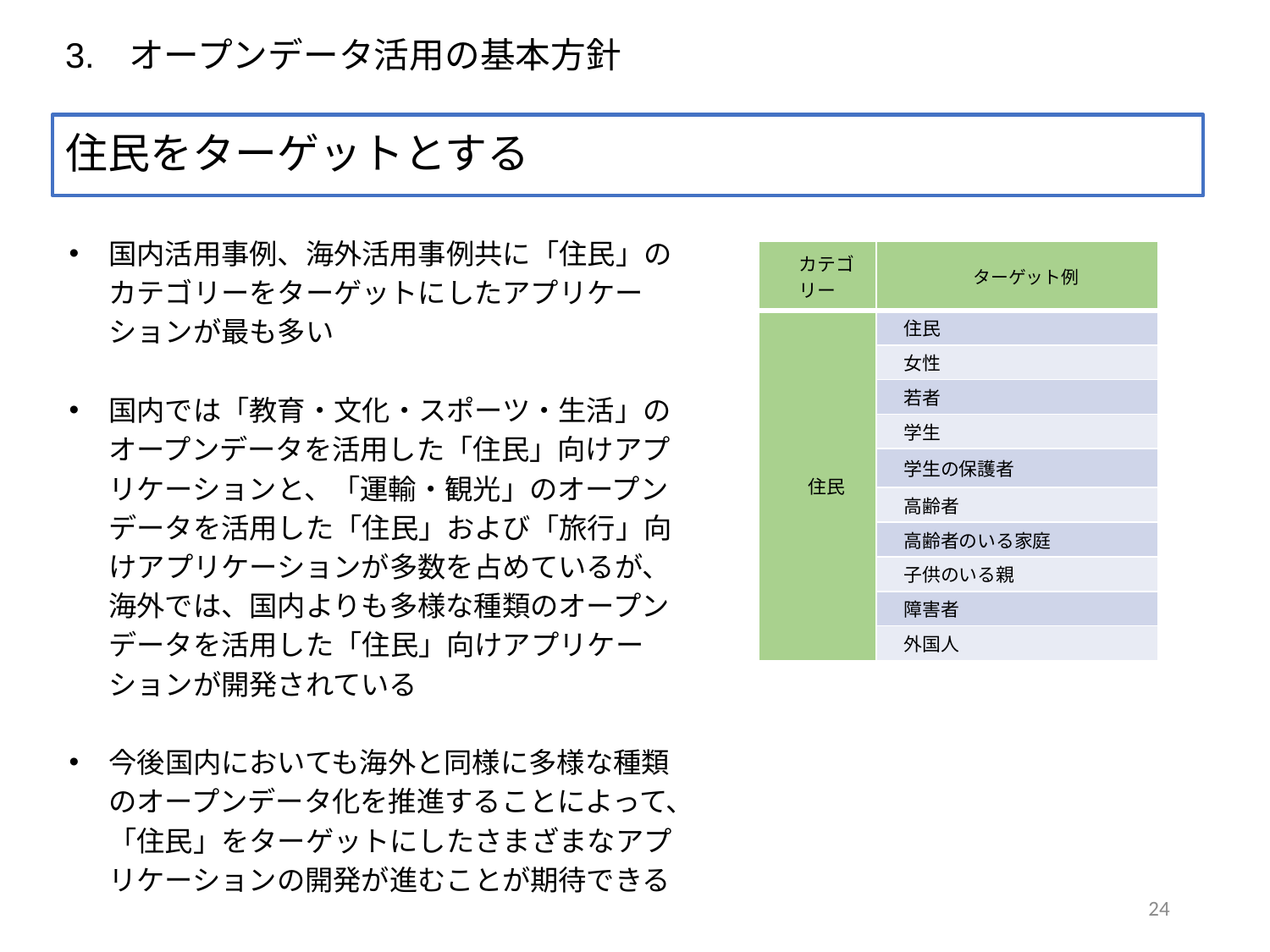

# オープンデータ活用の基本方針
住民をターゲットとする
国内活用事例、海外活用事例共に「住民」のカテゴリーをターゲットにしたアプリケーションが最も多い

国内では「教育・文化・スポーツ・生活」のオープンデータを活用した「住民」向けアプリケーションと、「運輸・観光」のオープンデータを活用した「住民」および「旅行」向けアプリケーションが多数を占めているが、海外では、国内よりも多様な種類のオープンデータを活用した「住民」向けアプリケーションが開発されている

今後国内においても海外と同様に多様な種類のオープンデータ化を推進することによって、「住民」をターゲットにしたさまざまなアプリケーションの開発が進むことが期待できる
| カテゴリー | ターゲット例 |
| --- | --- |
| 住民 | 住民 |
|  | 女性 |
|  | 若者 |
|  | 学生 |
|  | 学生の保護者 |
|  | 高齢者 |
|  | 高齢者のいる家庭 |
|  | 子供のいる親 |
|  | 障害者 |
|  | 外国人 |
24